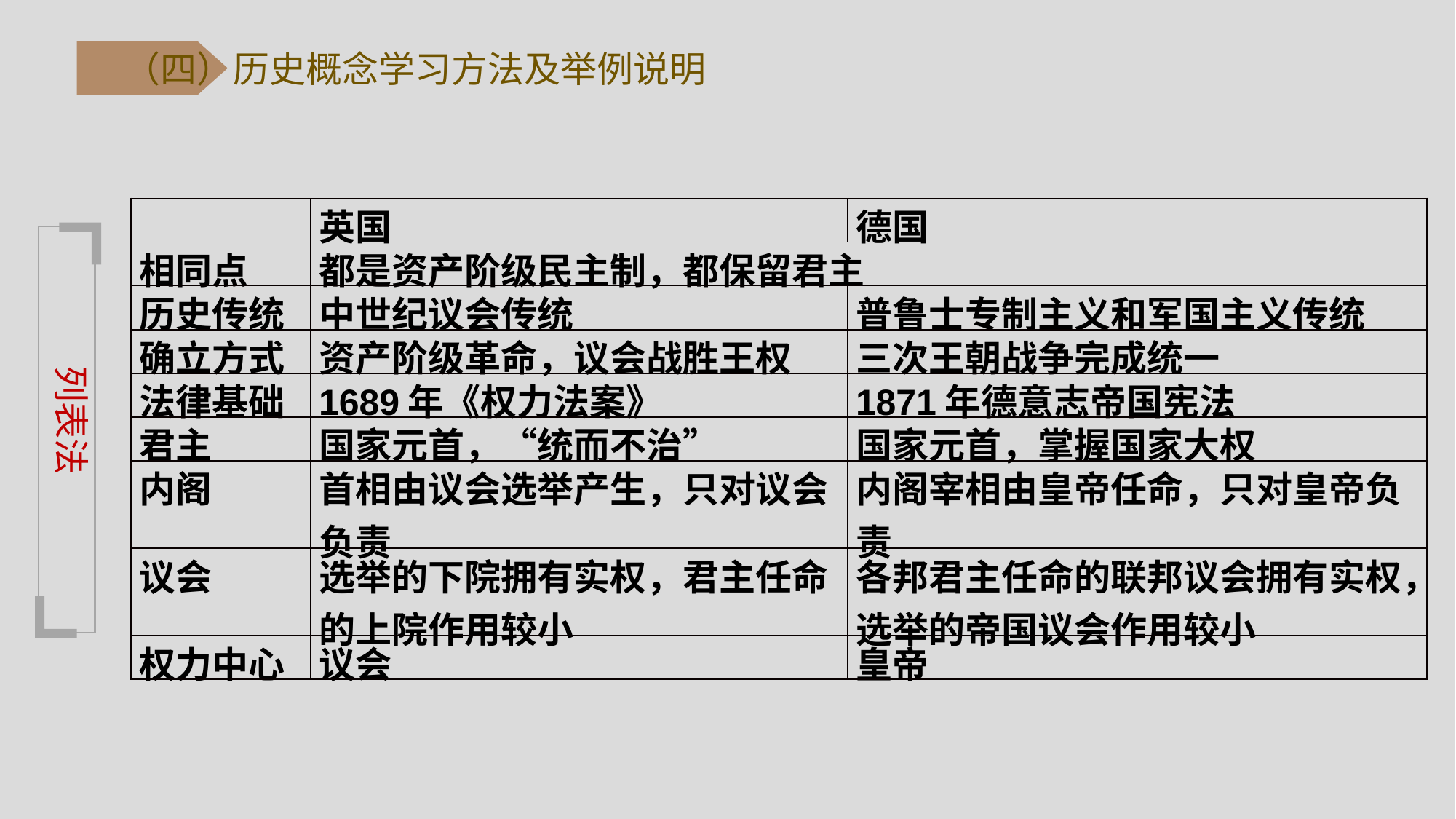

（四）历史概念学习方法及举例说明
|  | 英国 | 德国 |
| --- | --- | --- |
| 相同点 | 都是资产阶级民主制，都保留君主 |  |
| 历史传统 | 中世纪议会传统 | 普鲁士专制主义和军国主义传统 |
| 确立方式 | 资产阶级革命，议会战胜王权 | 三次王朝战争完成统一 |
| 法律基础 | 1689年《权力法案》 | 1871年德意志帝国宪法 |
| 君主 | 国家元首，“统而不治” | 国家元首，掌握国家大权 |
| 内阁 | 首相由议会选举产生，只对议会负责 | 内阁宰相由皇帝任命，只对皇帝负责 |
| 议会 | 选举的下院拥有实权，君主任命的上院作用较小 | 各邦君主任命的联邦议会拥有实权，选举的帝国议会作用较小 |
| 权力中心 | 议会 | 皇帝 |

列表法